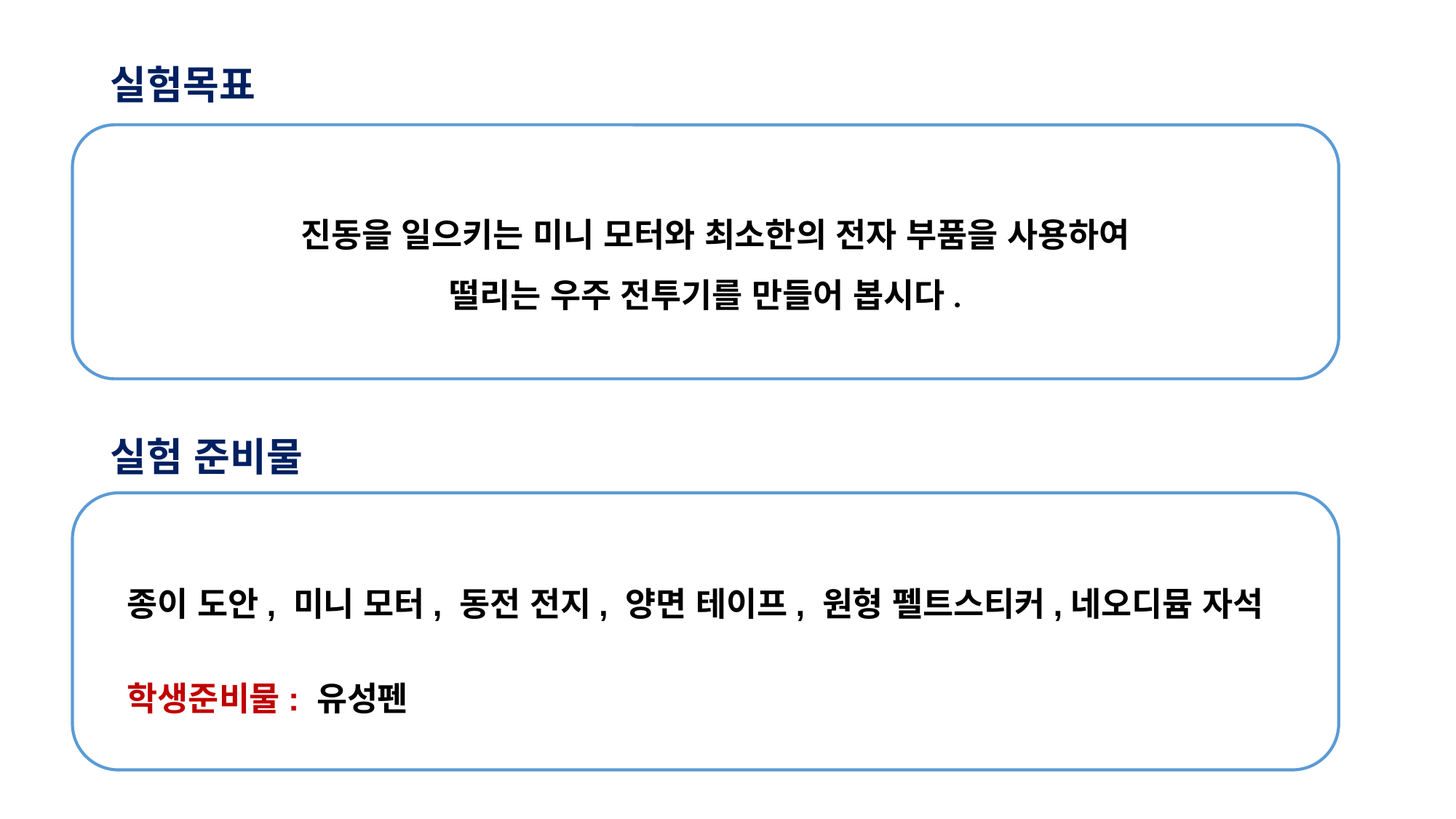

실험목표
 진동을 일으키는 미니 모터와 최소한의 전자 부품을 사용하여
떨리는 우주 전투기를 만들어 봅시다.
실험 준비물

종이 도안, 미니 모터, 동전 전지, 양면 테이프, 원형 펠트스티커,네오디뮴 자석
학생준비물: 유성펜